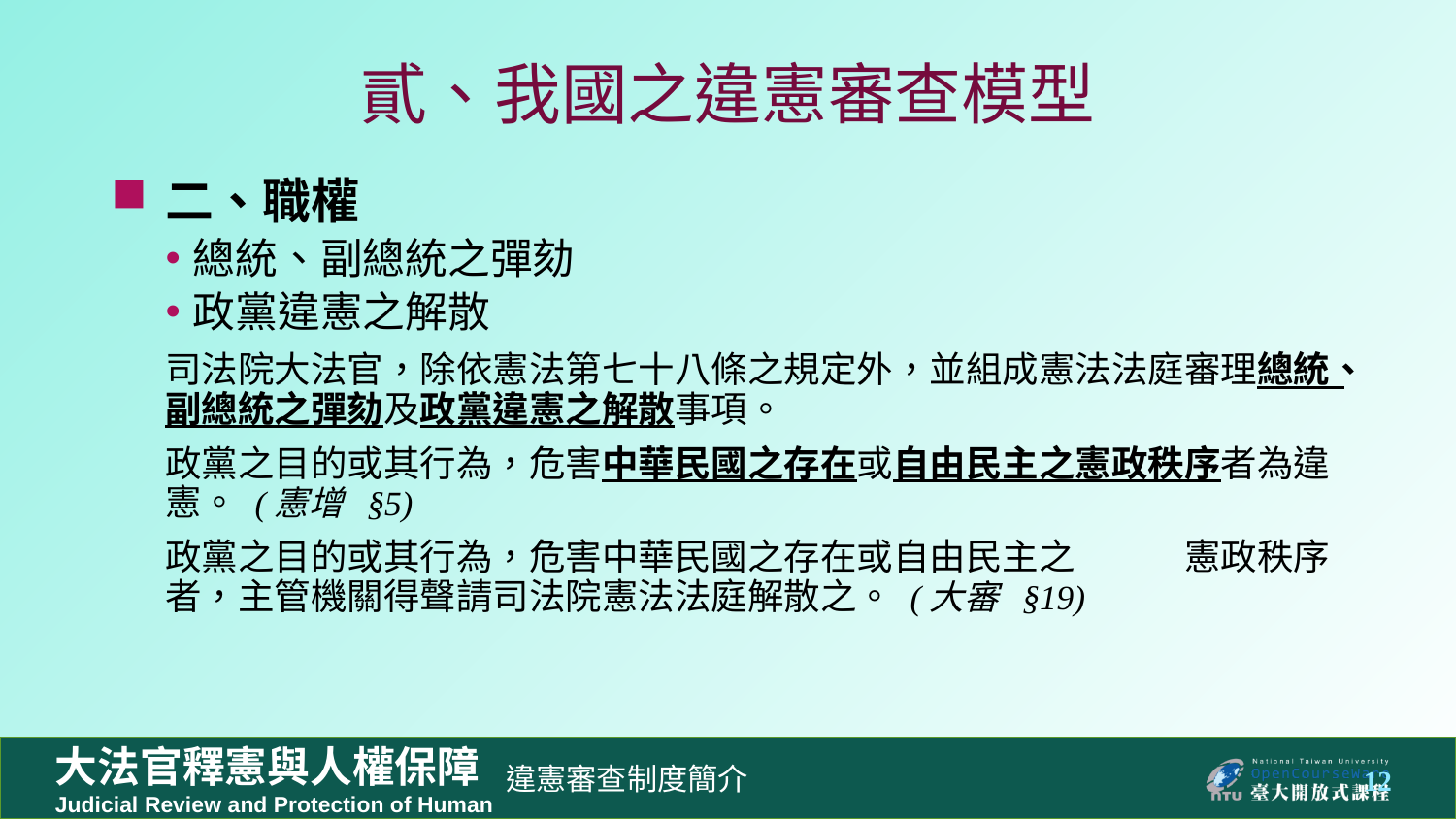

# 貳、我國之違憲審查模型
二、職權
總統、副總統之彈劾
政黨違憲之解散
司法院大法官，除依憲法第七十八條之規定外，並組成憲法法庭審理總統、副總統之彈劾及政黨違憲之解散事項。
政黨之目的或其行為，危害中華民國之存在或自由民主之憲政秩序者為違憲。 (憲增  §5)
政黨之目的或其行為，危害中華民國之存在或自由民主之	憲政秩序者，主管機關得聲請司法院憲法法庭解散之。 (大審  §19)